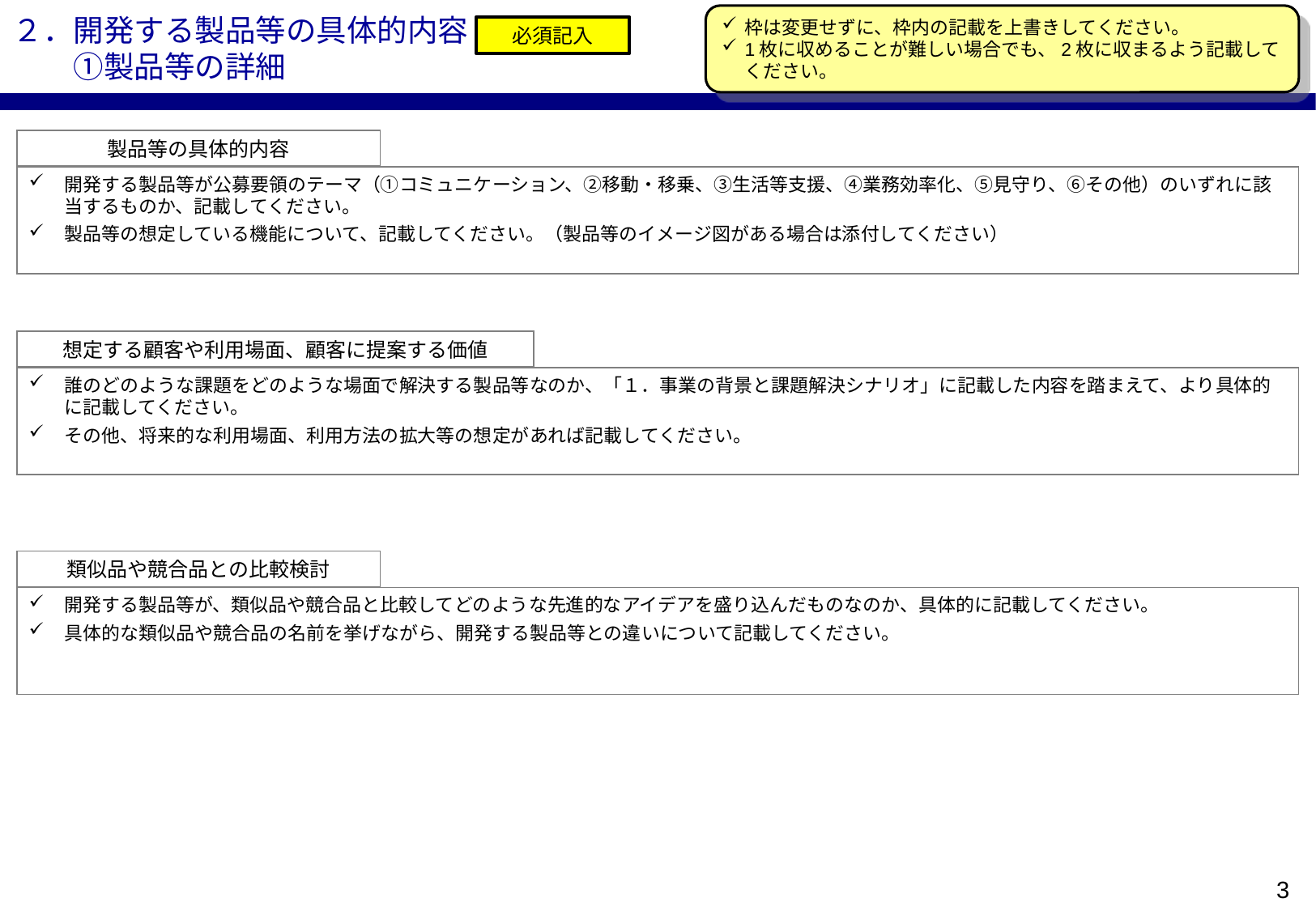

枠は変更せずに、枠内の記載を上書きしてください。
1枚に収めることが難しい場合でも、2枚に収まるよう記載してください。
２．開発する製品等の具体的内容
　　①製品等の詳細
必須記入
製品等の具体的内容
開発する製品等が公募要領のテーマ（①コミュニケーション、②移動・移乗、③生活等支援、④業務効率化、⑤見守り、⑥その他）のいずれに該当するものか、記載してください。
製品等の想定している機能について、記載してください。（製品等のイメージ図がある場合は添付してください）
想定する顧客や利用場面、顧客に提案する価値
誰のどのような課題をどのような場面で解決する製品等なのか、「１．事業の背景と課題解決シナリオ」に記載した内容を踏まえて、より具体的に記載してください。
その他、将来的な利用場面、利用方法の拡大等の想定があれば記載してください。
類似品や競合品との比較検討
開発する製品等が、類似品や競合品と比較してどのような先進的なアイデアを盛り込んだものなのか、具体的に記載してください。
具体的な類似品や競合品の名前を挙げながら、開発する製品等との違いについて記載してください。